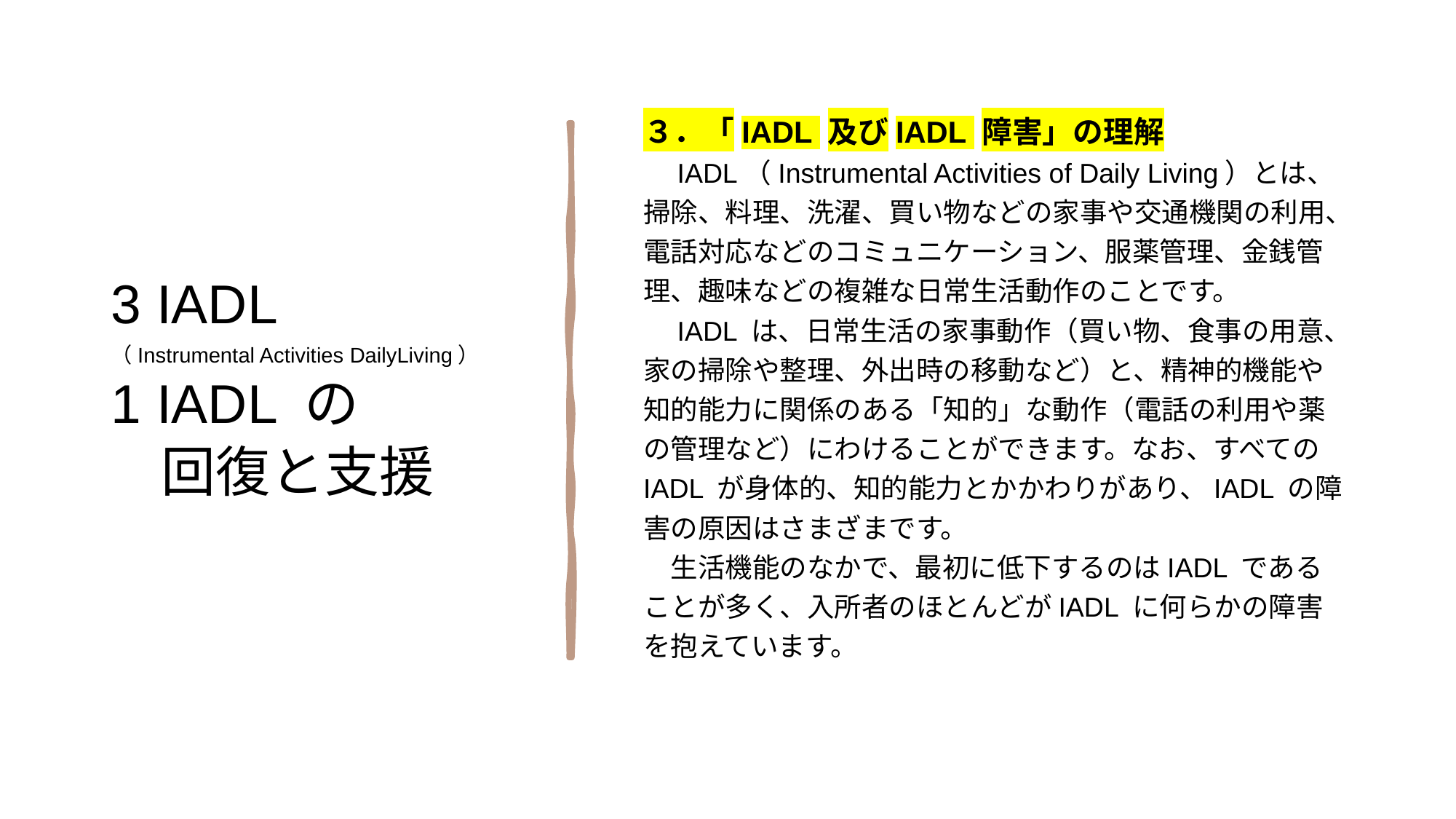

3 IADL
（Instrumental Activities DailyLiving）
1 IADL の
   回復と支援
３．「IADL 及びIADL 障害」の理解
　IADL（Instrumental Activities of Daily Living）とは、
掃除、料理、洗濯、買い物などの家事や交通機関の利用、
電話対応などのコミュニケーション、服薬管理、金銭管
理、趣味などの複雑な日常生活動作のことです。
　IADL は、日常生活の家事動作（買い物、食事の用意、
家の掃除や整理、外出時の移動など）と、精神的機能や
知的能力に関係のある「知的」な動作（電話の利用や薬
の管理など）にわけることができます。なお、すべての
IADL が身体的、知的能力とかかわりがあり、IADL の障
害の原因はさまざまです。
　生活機能のなかで、最初に低下するのはIADL である
ことが多く、入所者のほとんどがIADL に何らかの障害
を抱えています。